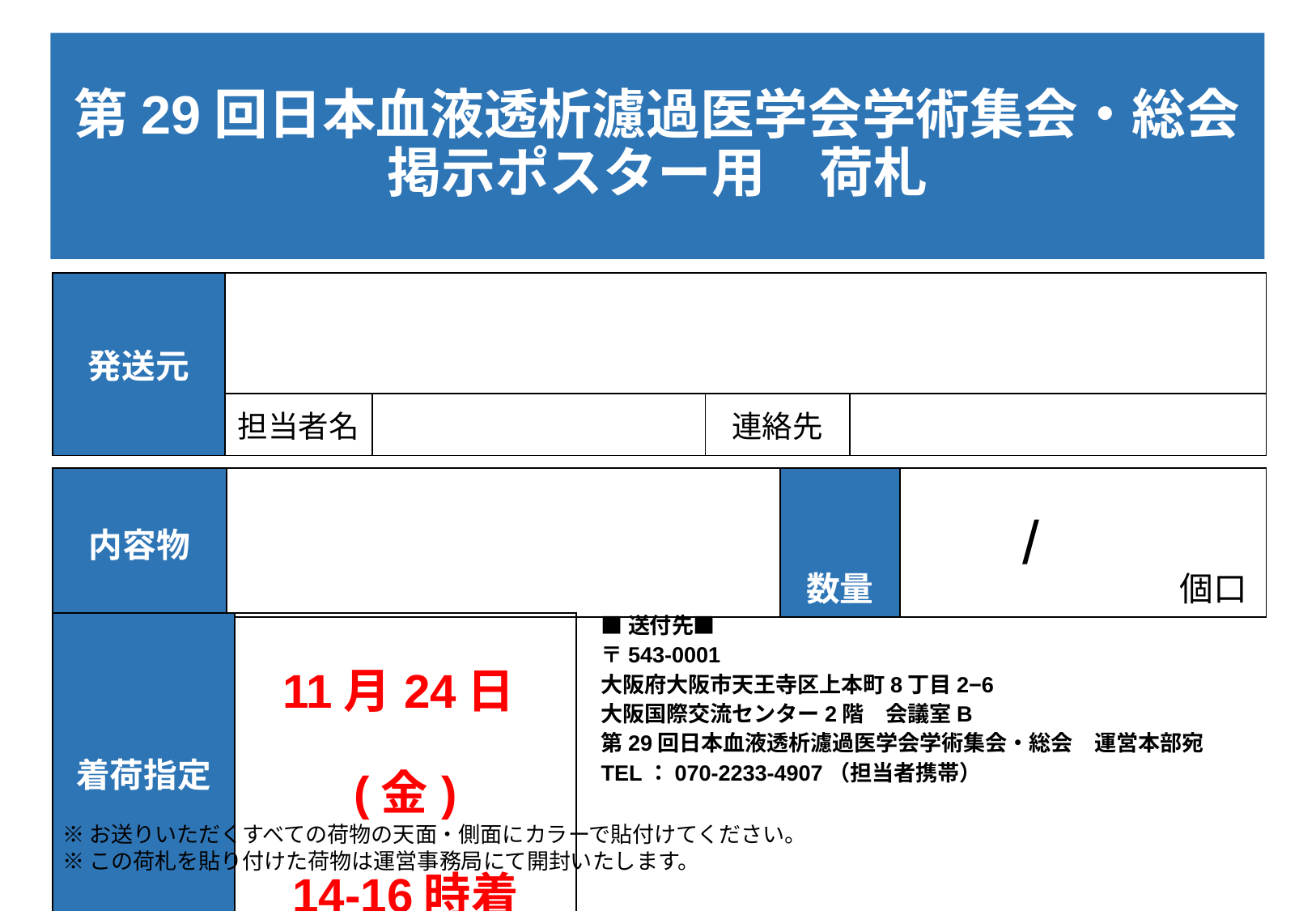

# 第29回日本血液透析濾過医学会学術集会・総会 掲示ポスター用　荷札
| 発送元 |  |  |  |  |
| --- | --- | --- | --- | --- |
|  | 担当者名 |  | 連絡先 |  |
| 内容物 |  | 数量 |  | / |  | 個口 |
| --- | --- | --- | --- | --- | --- | --- |
■送付先■
〒543-0001
大阪府大阪市天王寺区上本町8丁目2−6
大阪国際交流センター2階　会議室B
第29回日本血液透析濾過医学会学術集会・総会　運営本部宛
TEL：070-2233-4907（担当者携帯）
| 着荷指定 | 11月24日(金) 14-16時着 |
| --- | --- |
※お送りいただくすべての荷物の天面・側面にカラーで貼付けてください。
※この荷札を貼り付けた荷物は運営事務局にて開封いたします。